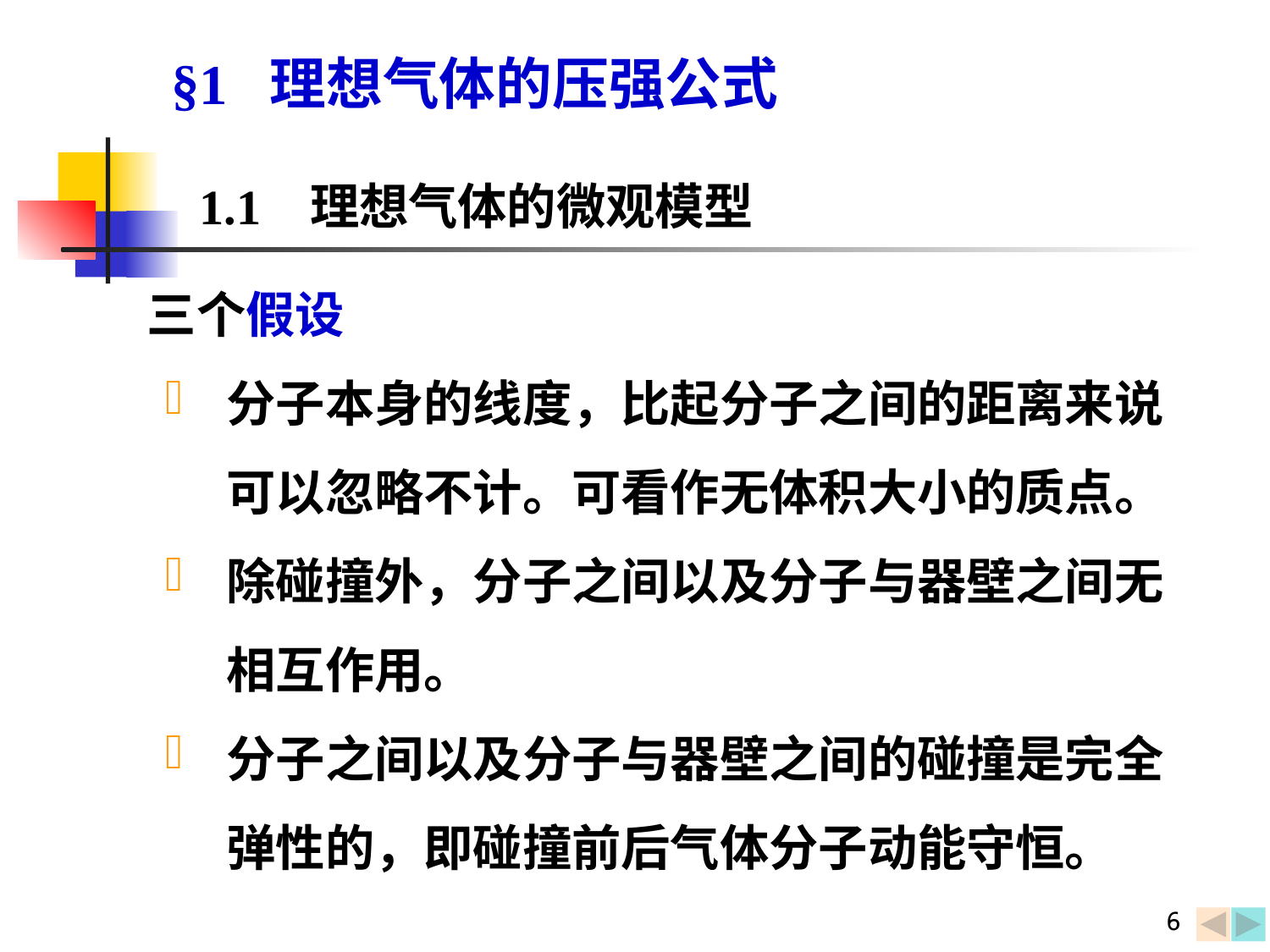

§1  理想气体的压强公式
1.1   理想气体的微观模型
   三个假设
分子本身的线度，比起分子之间的距离来说可以忽略不计。可看作无体积大小的质点。
除碰撞外，分子之间以及分子与器壁之间无相互作用。
分子之间以及分子与器壁之间的碰撞是完全弹性的，即碰撞前后气体分子动能守恒。
6